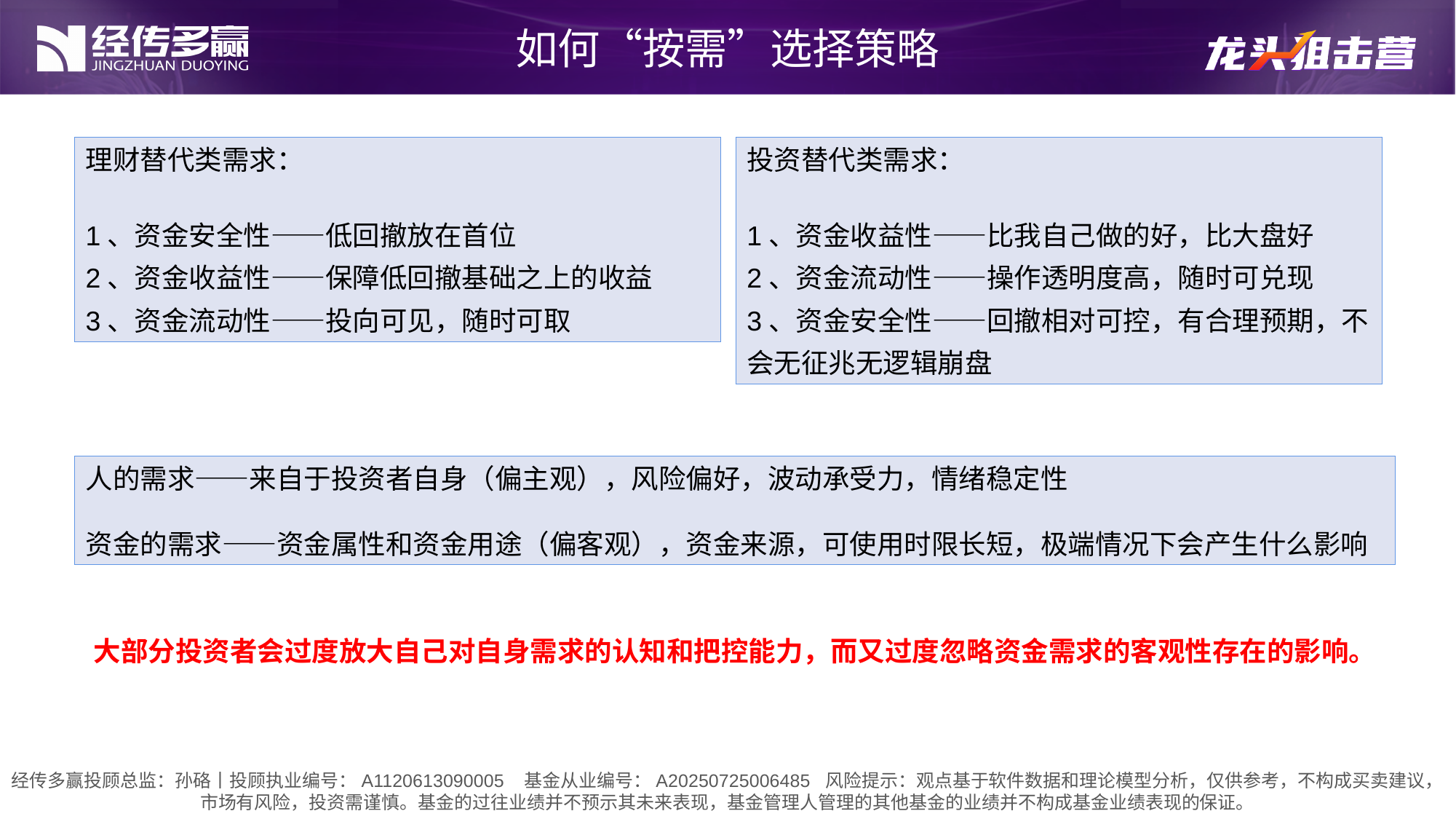

如何“按需”选择策略
理财替代类需求：

1、资金安全性——低回撤放在首位
2、资金收益性——保障低回撤基础之上的收益
3、资金流动性——投向可见，随时可取
投资替代类需求：

1、资金收益性——比我自己做的好，比大盘好
2、资金流动性——操作透明度高，随时可兑现
3、资金安全性——回撤相对可控，有合理预期，不会无征兆无逻辑崩盘
人的需求——来自于投资者自身（偏主观），风险偏好，波动承受力，情绪稳定性

资金的需求——资金属性和资金用途（偏客观），资金来源，可使用时限长短，极端情况下会产生什么影响
大部分投资者会过度放大自己对自身需求的认知和把控能力，而又过度忽略资金需求的客观性存在的影响。